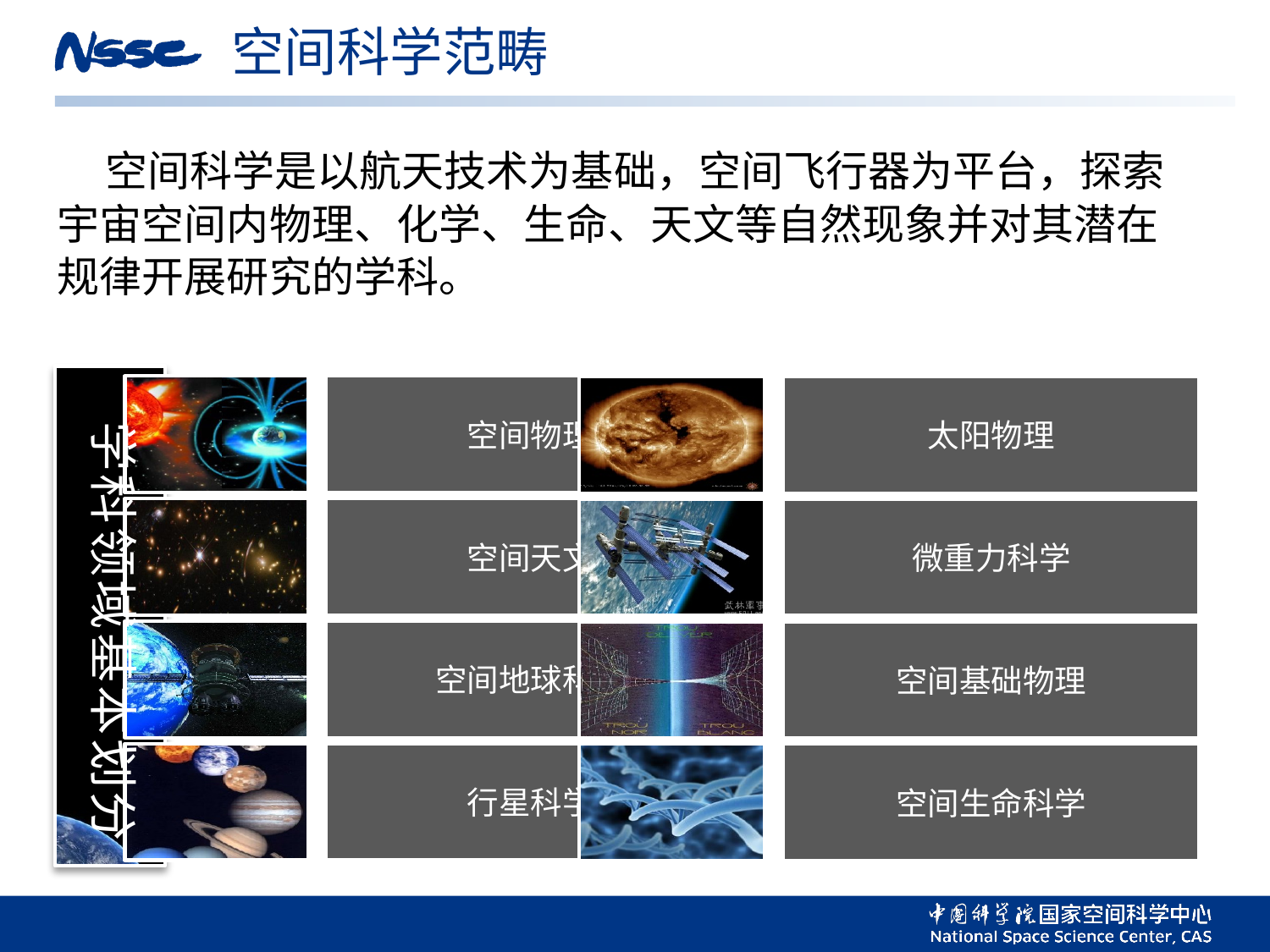

空间科学范畴

    空间科学是以航天技术为基础，空间飞行器为平台，探索宇宙空间内物理、化学、生命、天文等自然现象并对其潜在规律开展研究的学科。
   学科领域基本划分

空间物理
空间天文
空间地球科学
行星科学
太阳物理
微重力科学
空间基础物理
空间生命科学